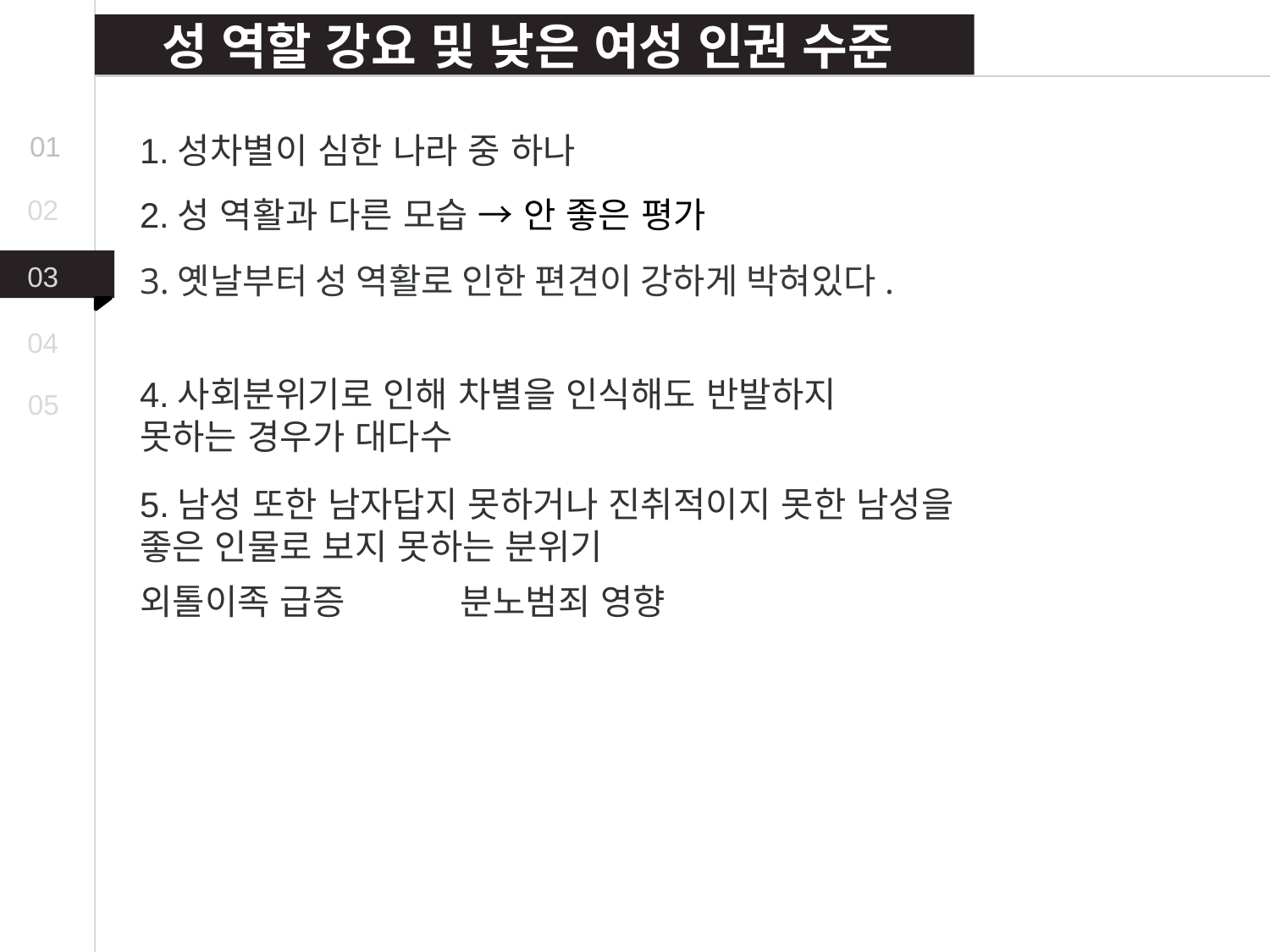

성 역할 강요 및 낮은 여성 인권 수준
Planning
Design
1.성차별이 심한 나라 중 하나
01
02
2.성 역활과 다른 모습 → 안 좋은 평가

03
3.옛날부터 성 역활로 인한 편견이 강하게 박혀있다.

04
4.사회분위기로 인해 차별을 인식해도 반발하지 못하는 경우가 대다수
05
5.남성 또한 남자답지 못하거나 진취적이지 못한 남성을 좋은 인물로 보지 못하는 분위기
분노범죄 영향
외톨이족 급증